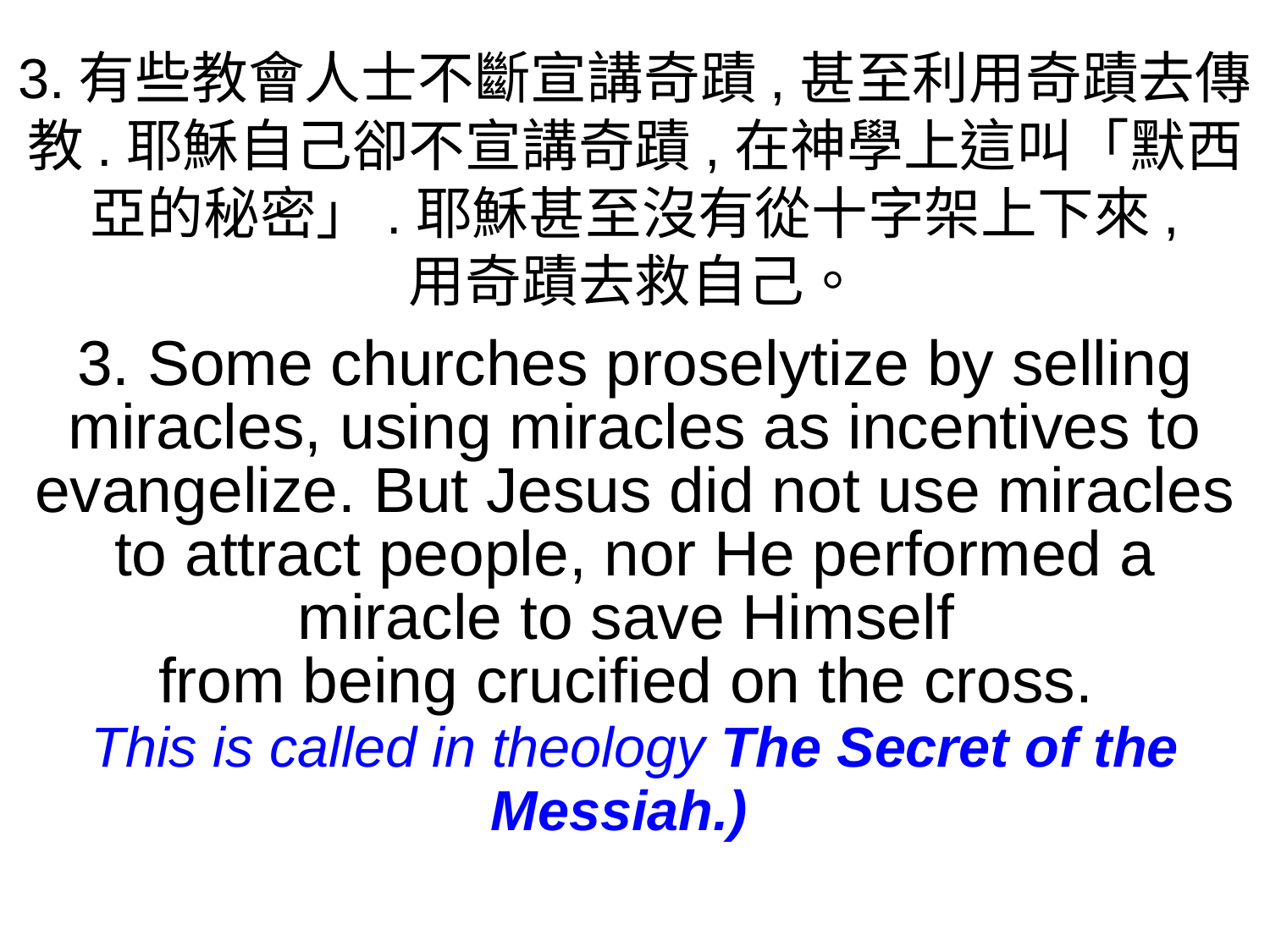

3.有些教會人士不斷宣講奇蹟,甚至利用奇蹟去傳教.耶穌自己卻不宣講奇蹟,在神學上這叫「默西亞的秘密」.耶穌甚至沒有從十字架上下來,
用奇蹟去救自己。
3. Some churches proselytize by selling miracles, using miracles as incentives to evangelize. But Jesus did not use miracles to attract people, nor He performed a miracle to save Himself
from being crucified on the cross.
This is called in theology The Secret of the Messiah.)